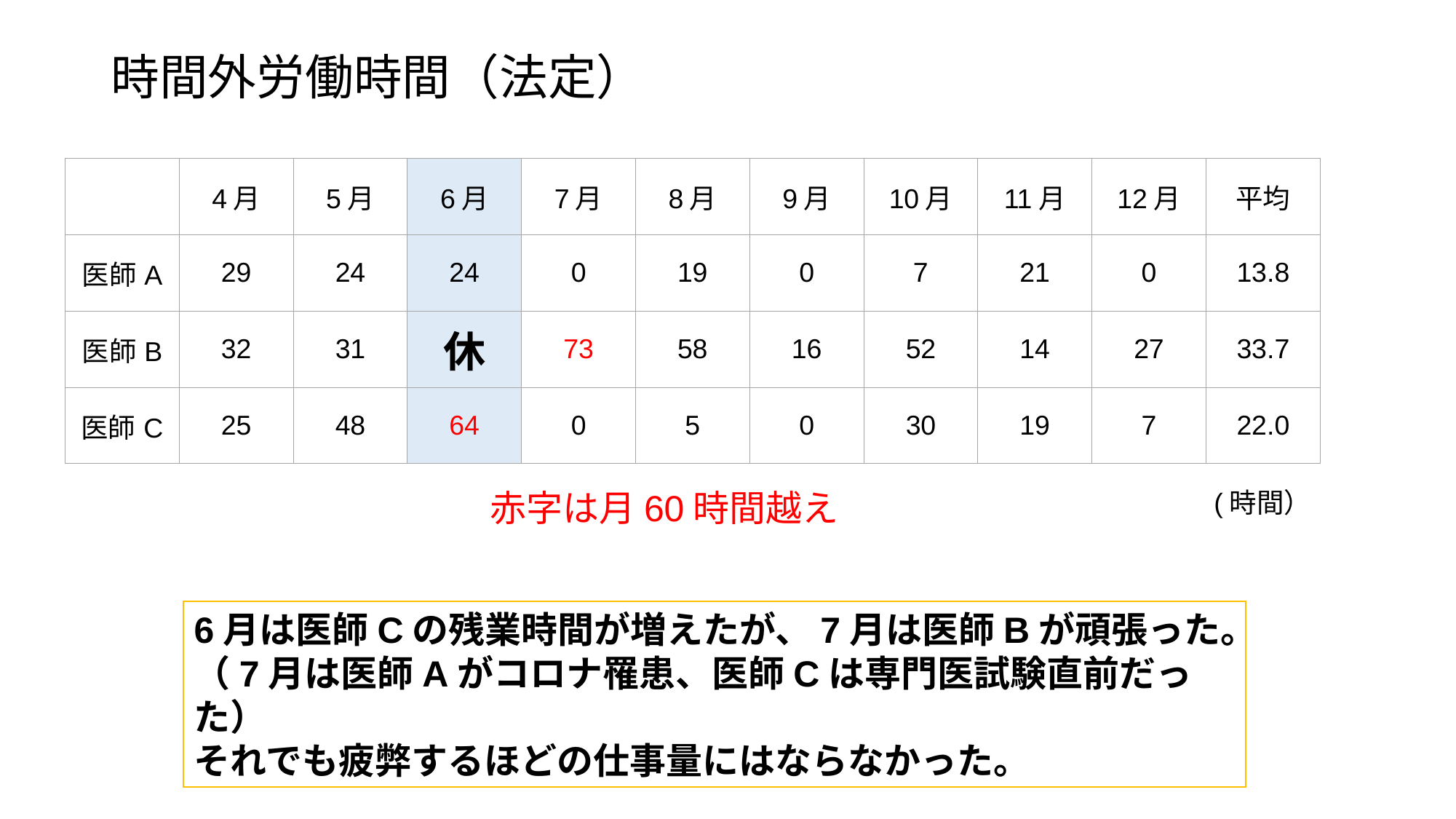

# 時間外労働時間（法定）
|  | 4月 | 5月 | 6月 | 7月 | 8月 | 9月 | 10月 | 11月 | 12月 | 平均 |
| --- | --- | --- | --- | --- | --- | --- | --- | --- | --- | --- |
| 医師A | 29 | 24 | 24 | 0 | 19 | 0 | 7 | 21 | 0 | 13.8 |
| 医師B | 32 | 31 | 休 | 73 | 58 | 16 | 52 | 14 | 27 | 33.7 |
| 医師C | 25 | 48 | 64 | 0 | 5 | 0 | 30 | 19 | 7 | 22.0 |
赤字は月60時間越え
(時間）
6月は医師Cの残業時間が増えたが、7月は医師Bが頑張った。
（7月は医師Aがコロナ罹患、医師Cは専門医試験直前だった）
それでも疲弊するほどの仕事量にはならなかった。